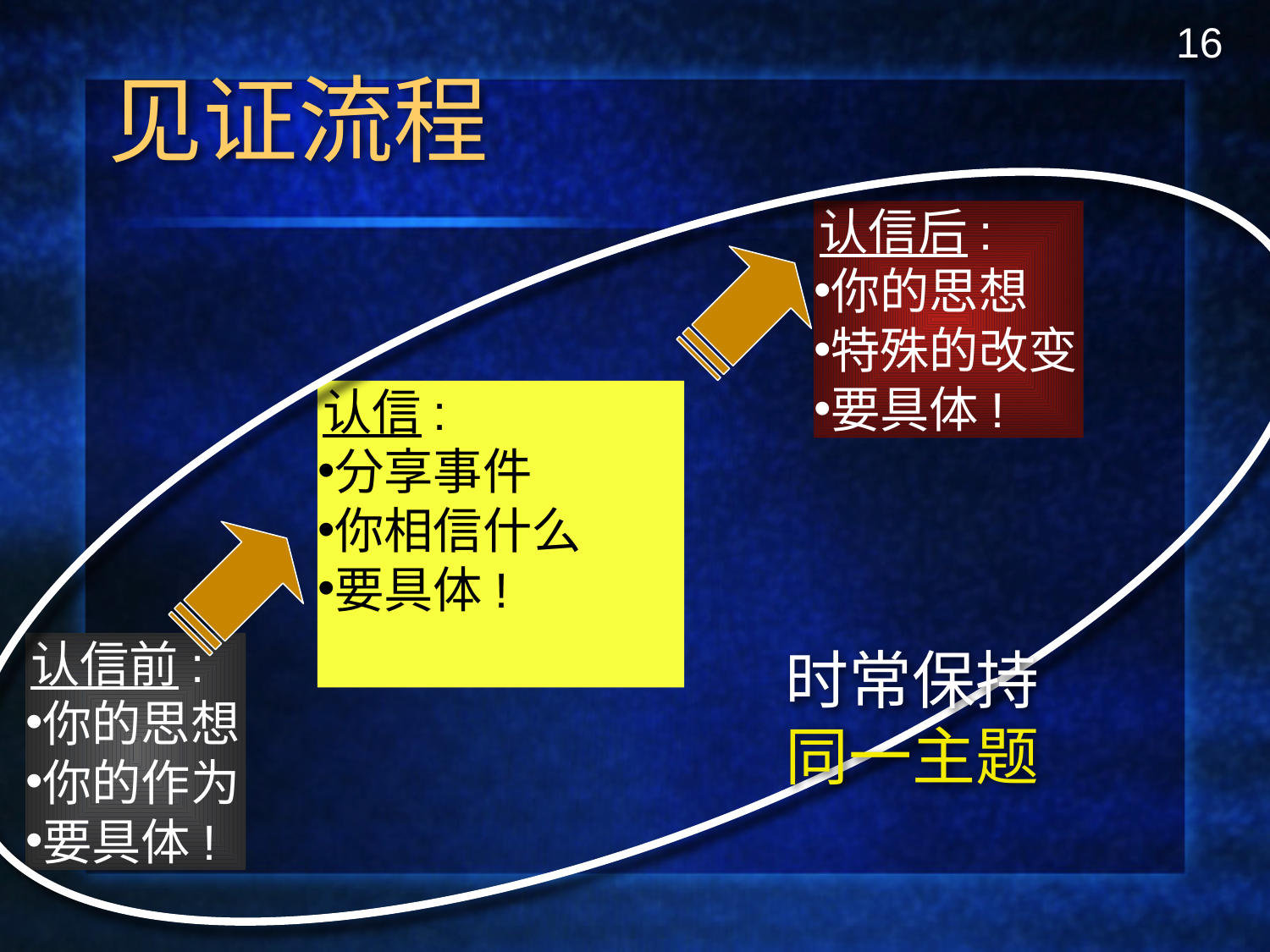

# 见证流程
16
认信后:
你的思想
特殊的改变
要具体!

认信:
分享事件
你相信什么
要具体!

认信前:
你的思想
你的作为
要具体!
时常保持同一主题